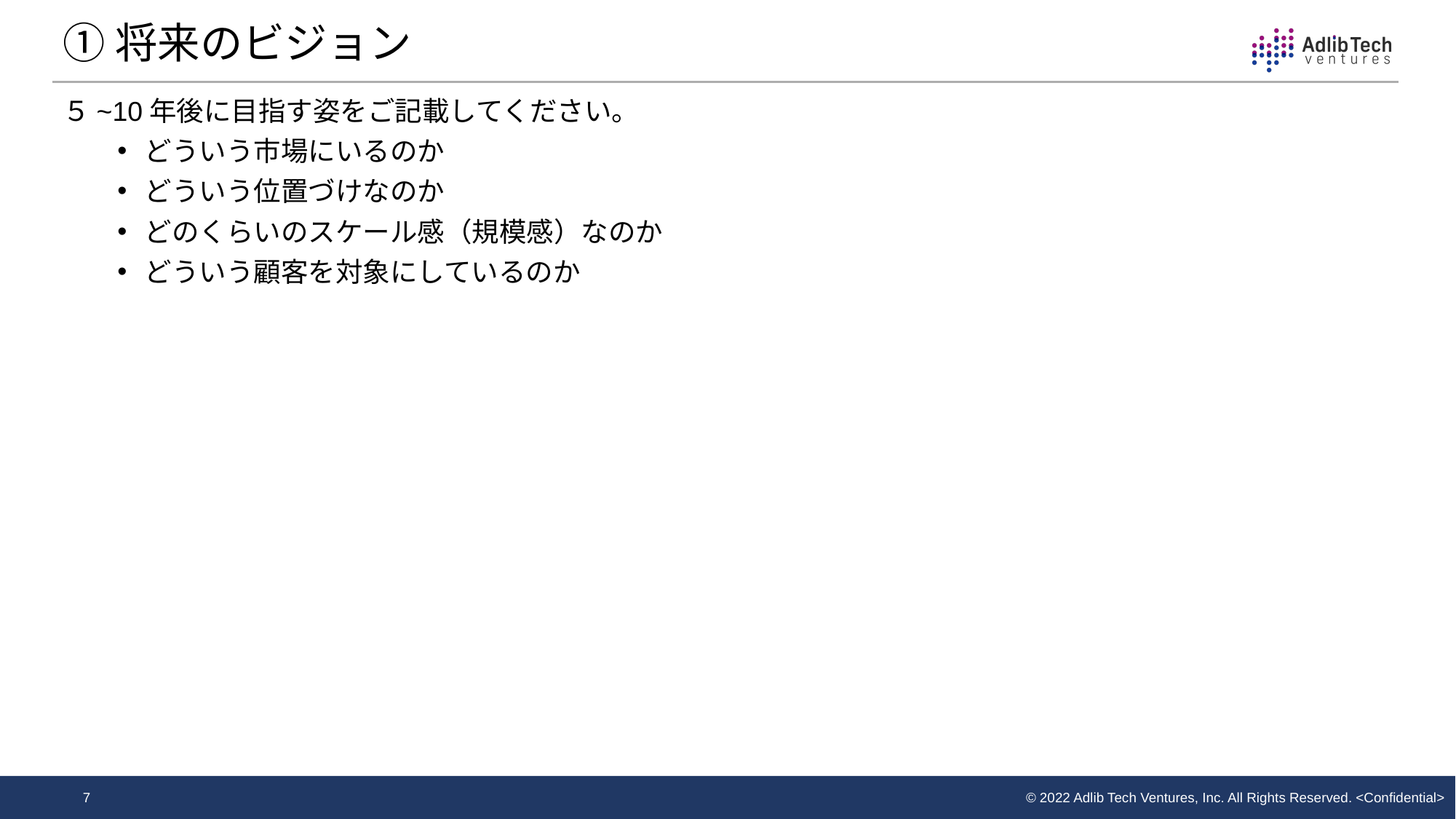

# ①将来のビジョン
５~10年後に目指す姿をご記載してください。
どういう市場にいるのか
どういう位置づけなのか
どのくらいのスケール感（規模感）なのか
どういう顧客を対象にしているのか

7
© 2022 Adlib Tech Ventures, Inc. All Rights Reserved. <Confidential>